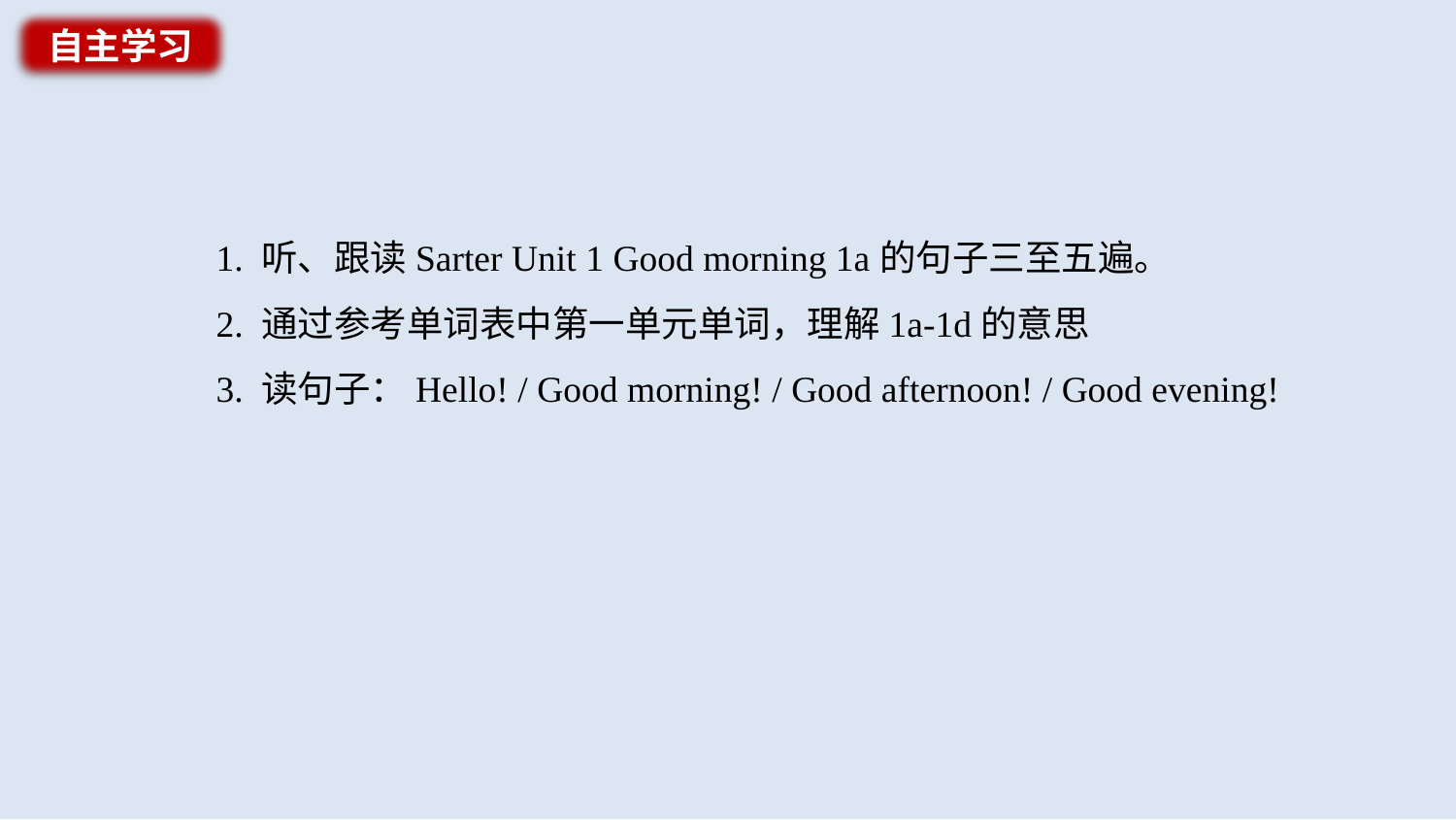

自主学习
1. 听、跟读Sarter Unit 1 Good morning 1a的句子三至五遍。
2. 通过参考单词表中第一单元单词，理解1a-1d的意思
3. 读句子：Hello! / Good morning! / Good afternoon! / Good evening!